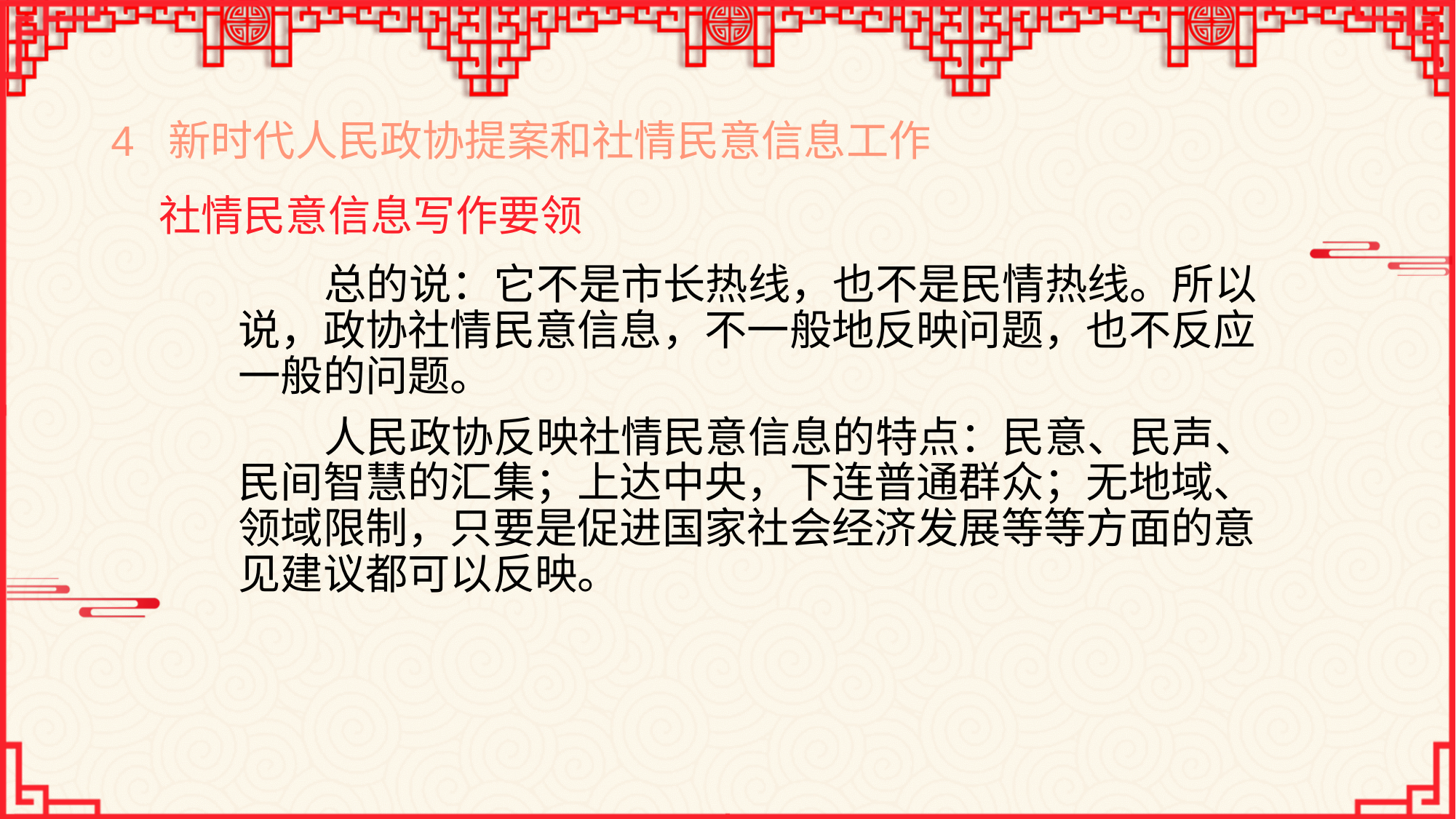

# 4  新时代人民政协提案和社情民意信息工作
社情民意信息写作要领
总的说：它不是市长热线，也不是民情热线。所以说，政协社情民意信息，不一般地反映问题，也不反应一般的问题。
人民政协反映社情民意信息的特点：民意、民声、民间智慧的汇集；上达中央，下连普通群众；无地域、领域限制，只要是促进国家社会经济发展等等方面的意见建议都可以反映。